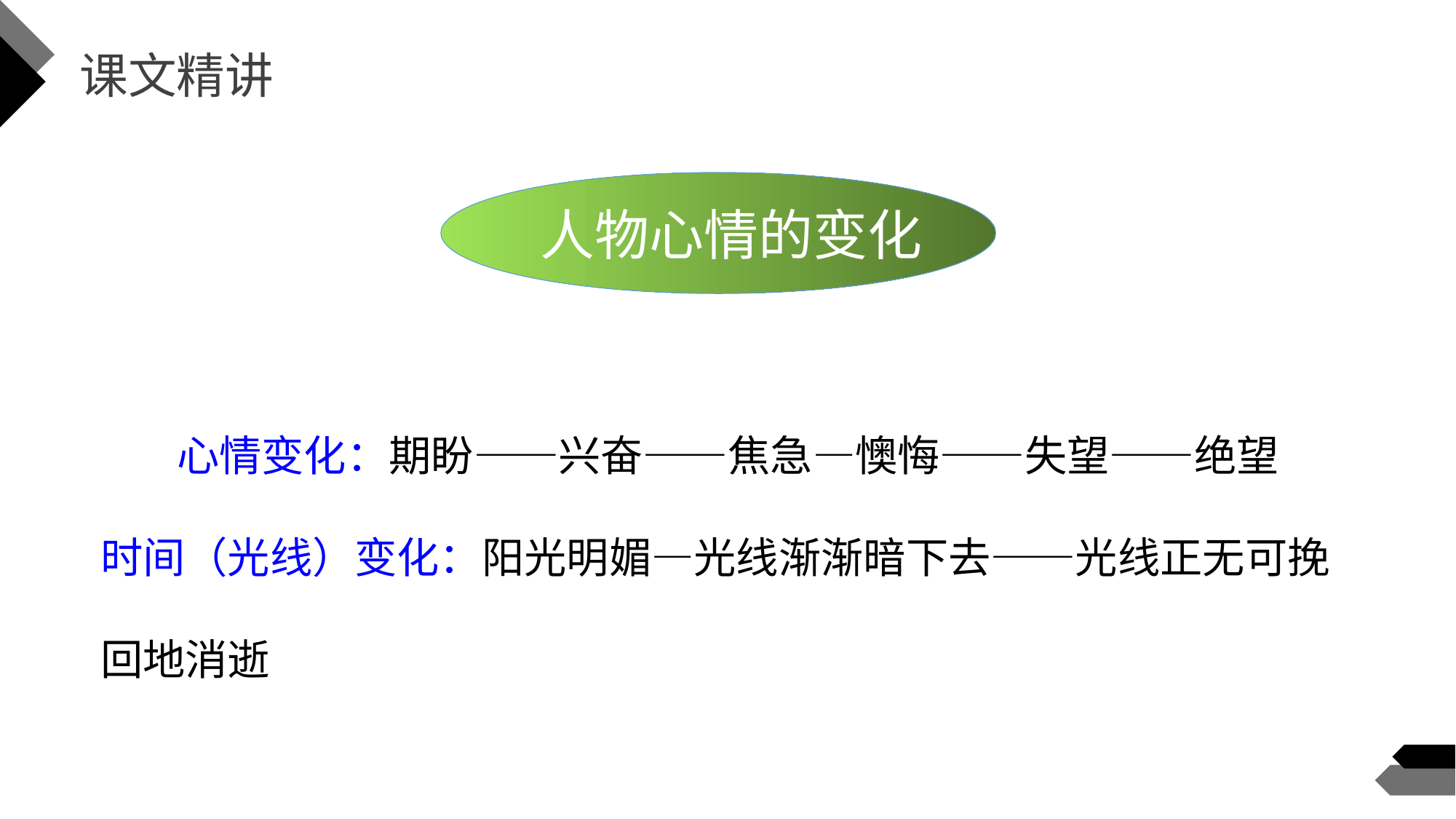

课文精讲

人物心情的变化
       心情变化：期盼——兴奋——焦急—懊悔——失望——绝望
时间（光线）变化：阳光明媚—光线渐渐暗下去——光线正无可挽回地消逝